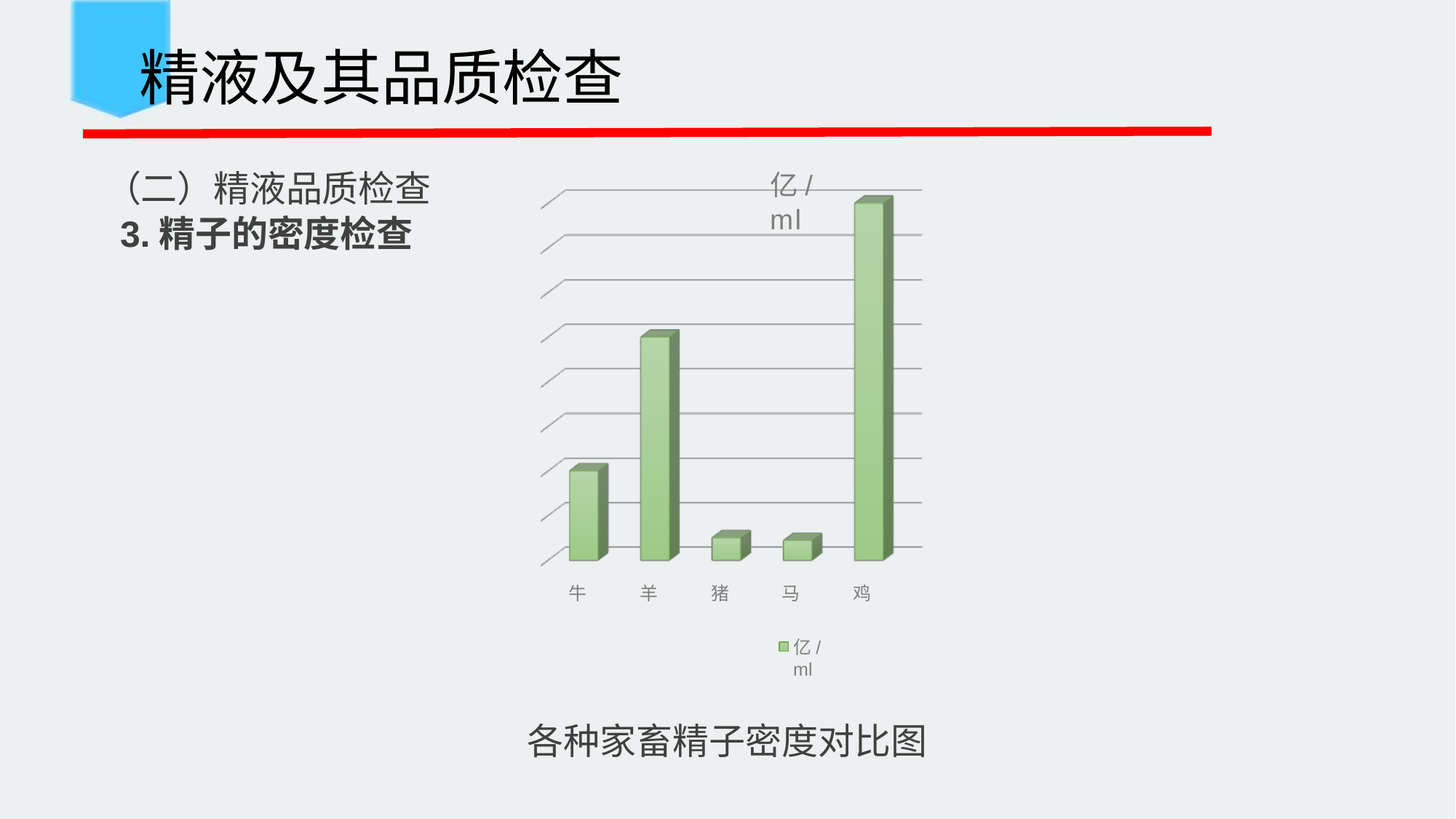

精液及其品质检查
  （二）精液品质检查
    3.精子的密度检查

亿/ml

牛
羊
猪
马
鸡
亿/ml

各种家畜精子密度对比图